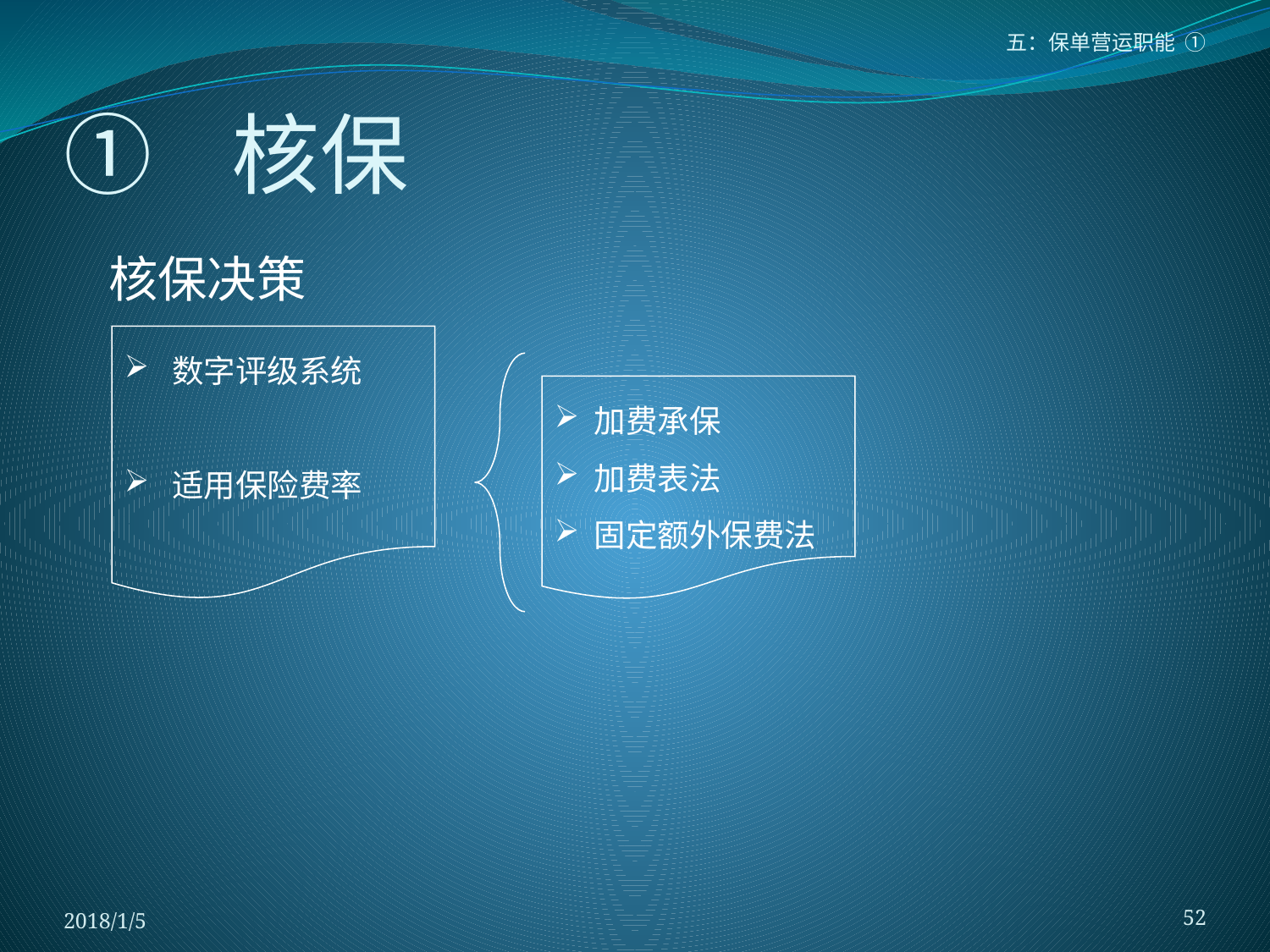

五：保单营运职能  ①
# ①   核保
核保决策
数字评级系统

适用保险费率

加费承保
加费表法
固定额外保费法

2018/1/5
52